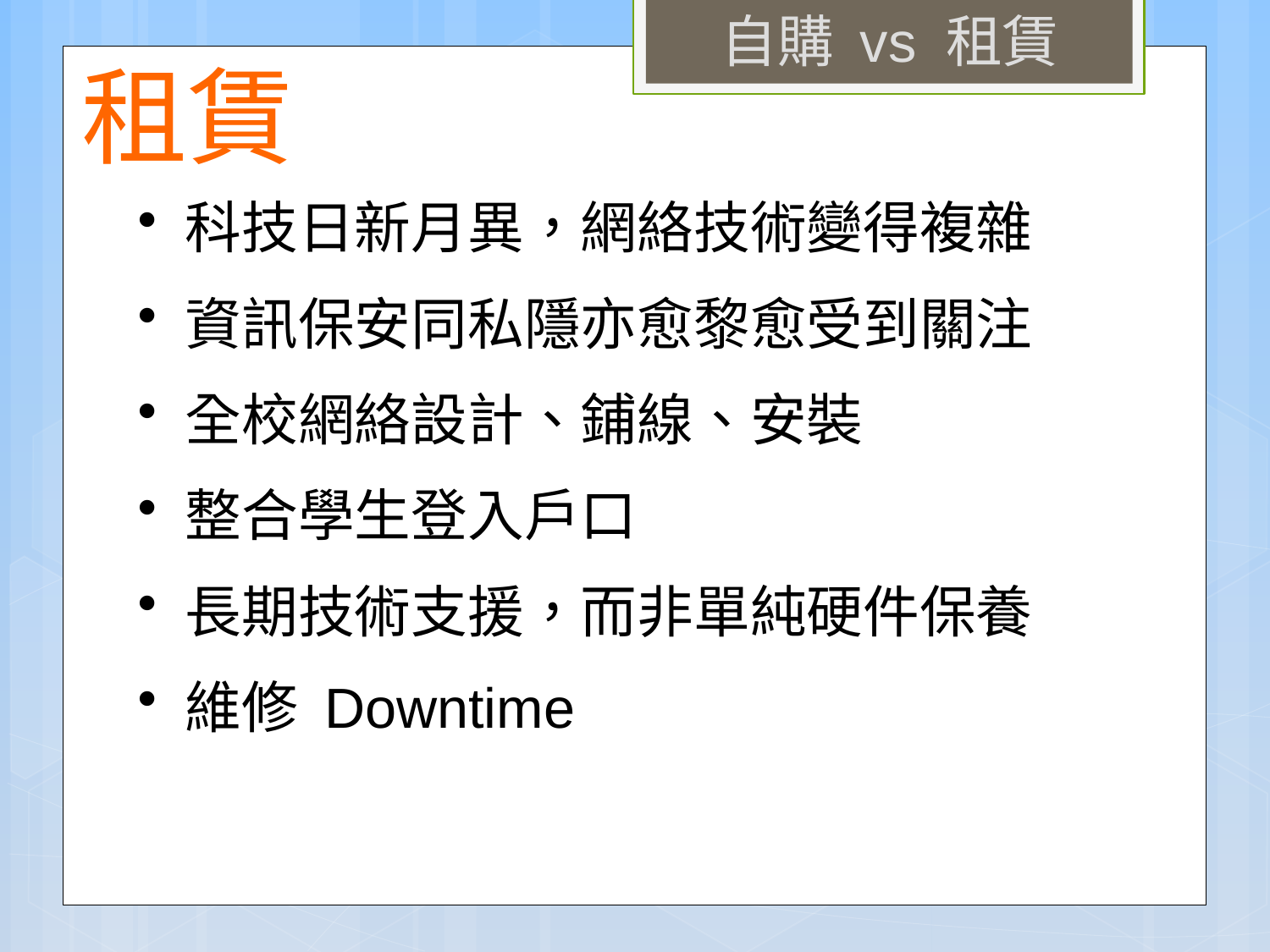

自購 vs 租賃
租賃
科技日新月異，網絡技術變得複雜
資訊保安同私隱亦愈黎愈受到關注
全校網絡設計、鋪線、安裝
整合學生登入戶口
長期技術支援，而非單純硬件保養
維修 Downtime